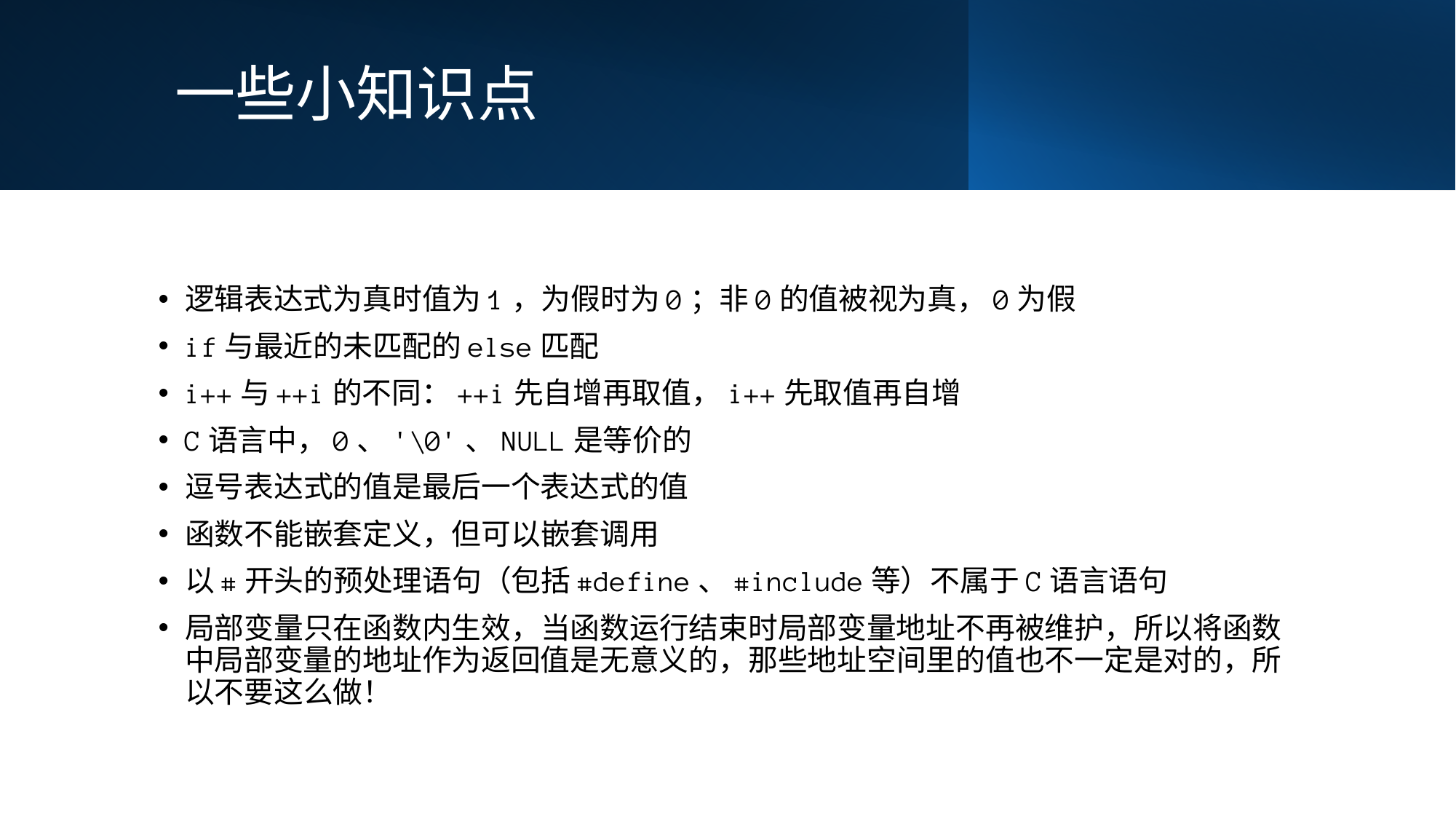

# 一些小知识点
逻辑表达式为真时值为1，为假时为0；非0的值被视为真，0为假
if与最近的未匹配的else匹配
i++与++i的不同：++i先自增再取值，i++先取值再自增
C语言中，0、'\0'、NULL是等价的
逗号表达式的值是最后一个表达式的值
函数不能嵌套定义，但可以嵌套调用
以#开头的预处理语句（包括#define、#include等）不属于C语言语句
局部变量只在函数内生效，当函数运行结束时局部变量地址不再被维护，所以将函数中局部变量的地址作为返回值是无意义的，那些地址空间里的值也不一定是对的，所以不要这么做！